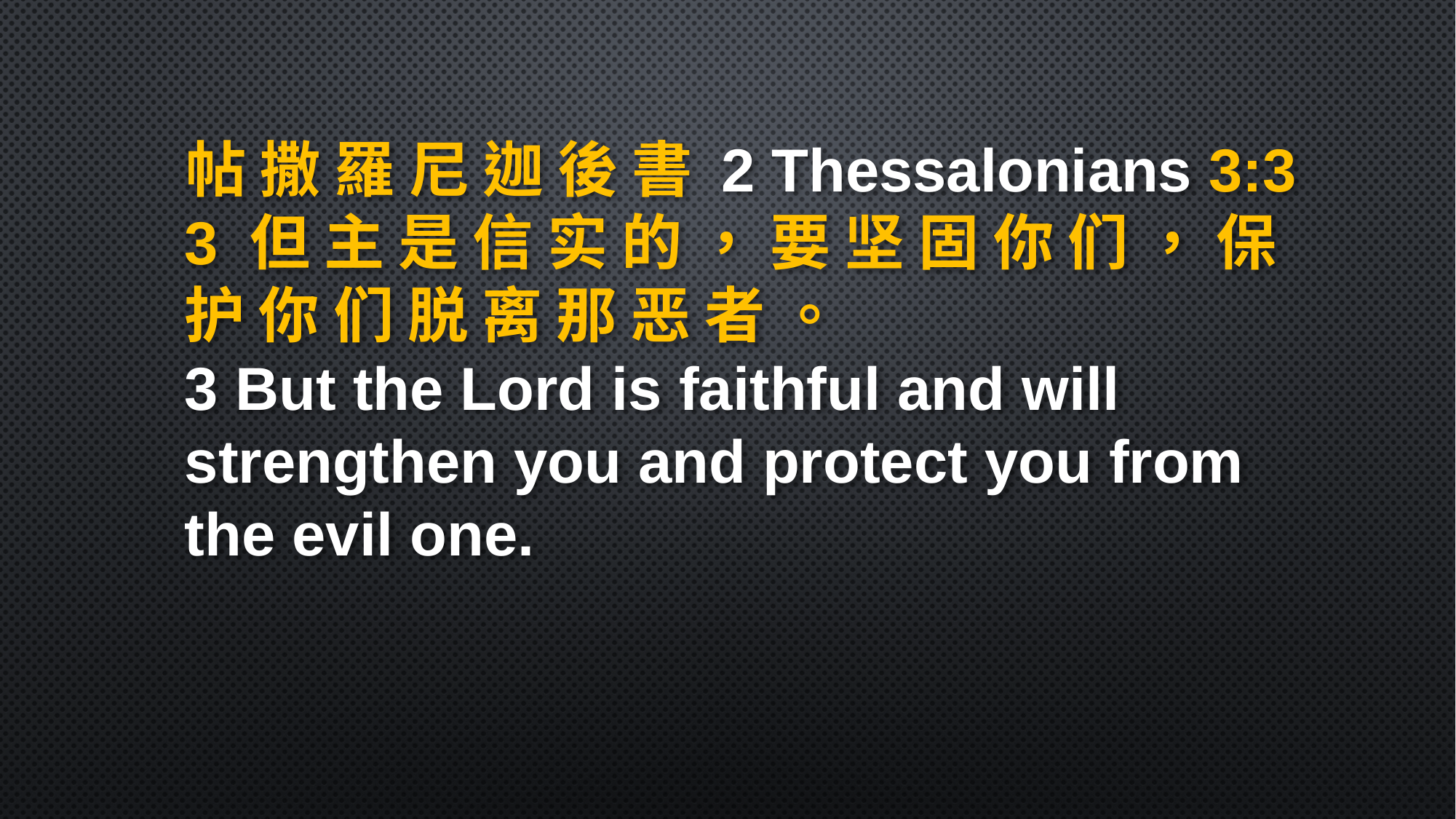

帖 撒 羅 尼 迦 後 書 2 Thessalonians 3:3
3 但 主 是 信 实 的 ， 要 坚 固 你 们 ， 保 护 你 们 脱 离 那 恶 者 。
3 But the Lord is faithful and will strengthen you and protect you from the evil one.